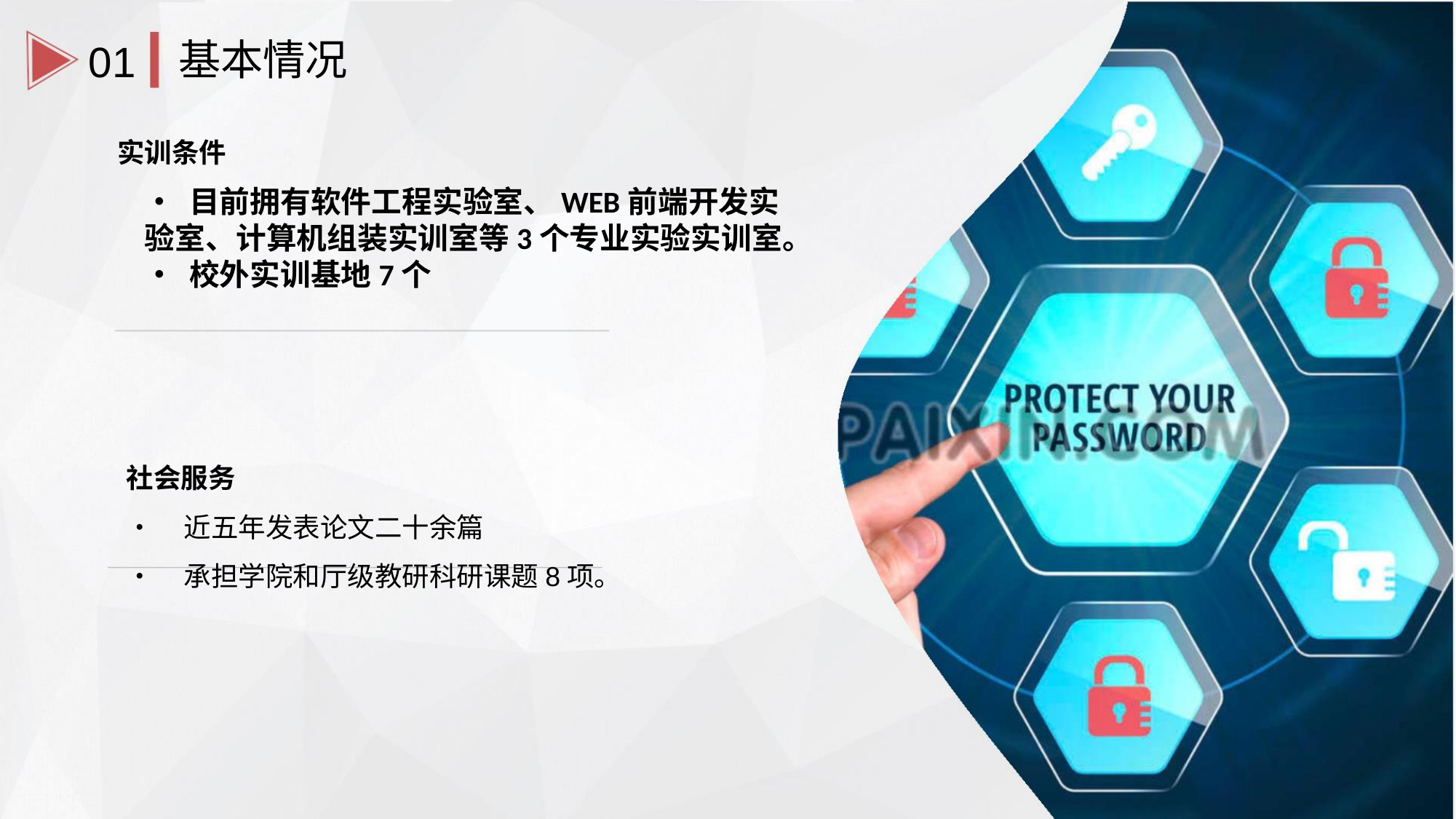

01
基本情况
实训条件
• 目前拥有软件工程实验室、WEB前端开发实验室、计算机组装实训室等3个专业实验实训室。
• 校外实训基地7个

社会服务
• 近五年发表论文二十余篇
• 承担学院和厅级教研科研课题8项。